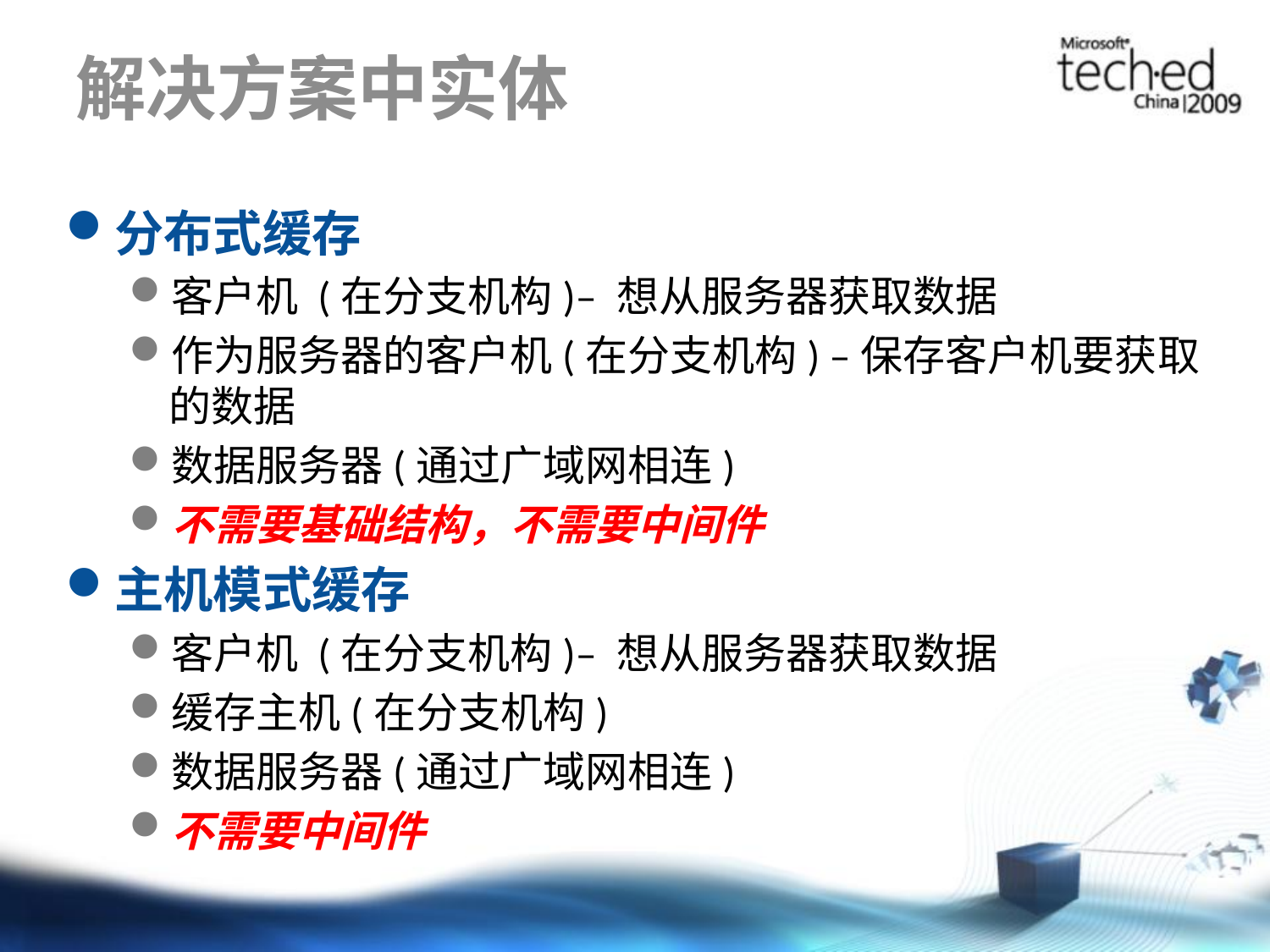

# 解决方案中实体
分布式缓存
客户机 (在分支机构)– 想从服务器获取数据
作为服务器的客户机(在分支机构) –保存客户机要获取的数据
数据服务器(通过广域网相连)
不需要基础结构，不需要中间件
主机模式缓存
客户机 (在分支机构)– 想从服务器获取数据
缓存主机(在分支机构)
数据服务器(通过广域网相连)
不需要中间件